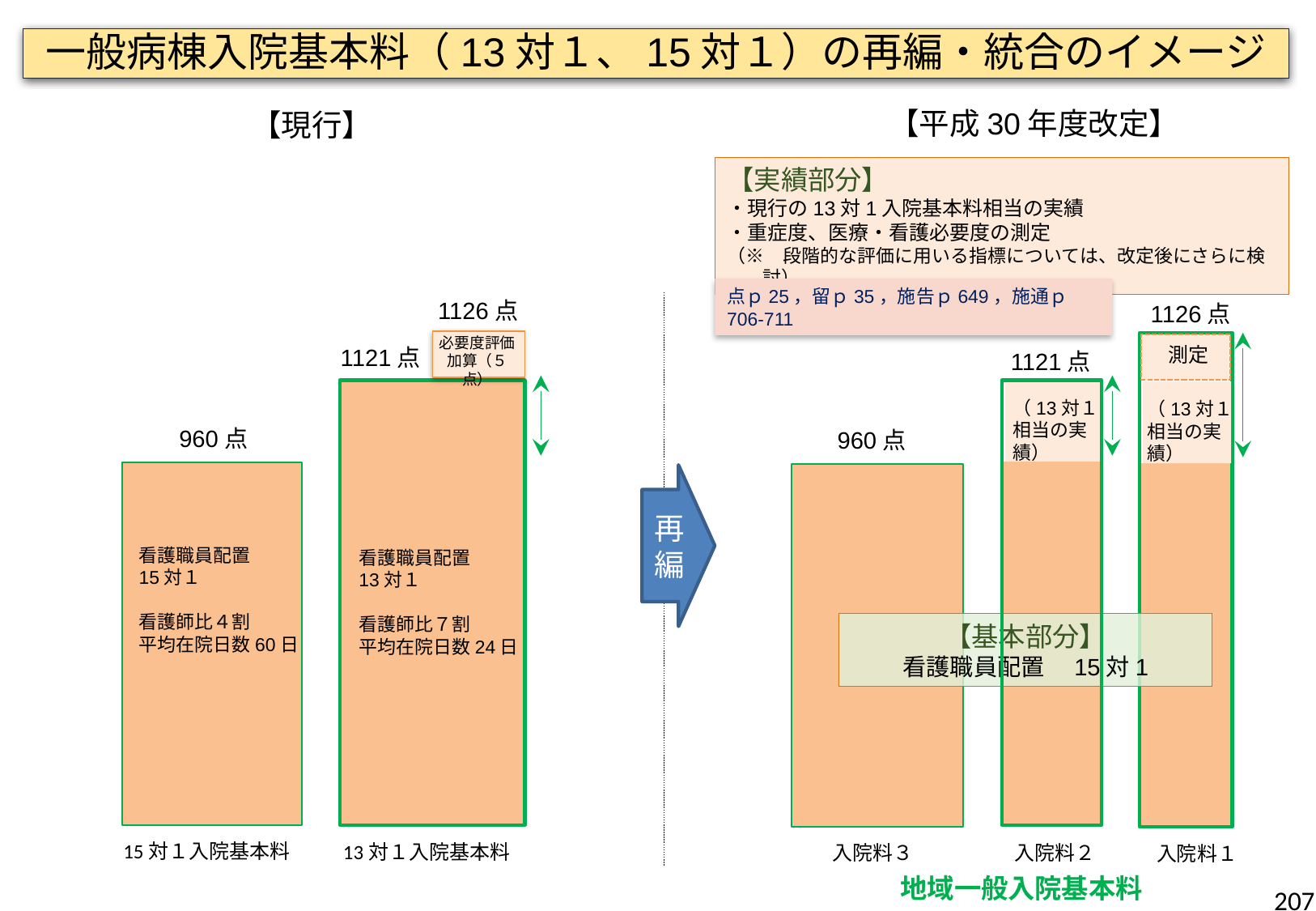

一般病棟入院基本料（13対１、15対１）の再編・統合のイメージ
【平成30年度改定】
【現行】
【実績部分】
・現行の13対1入院基本料相当の実績
・重症度、医療・看護必要度の測定
（※　段階的な評価に用いる指標については、改定後にさらに検討）
点ｐ25，留ｐ35，施告ｐ649，施通ｐ706-711
1126点
1126点
必要度評価
加算（５点）

測定
1121点
1121点

（13対１相当の実績）
（13対１相当の実績）
960点
960点

再編
看護職員配置
15対１

看護師比４割
平均在院日数60日
看護職員配置
13対１

看護師比７割
平均在院日数24日
【基本部分】
看護職員配置　15対1
15対１入院基本料
13対１入院基本料
入院料３
入院料２
入院料１
地域一般入院基本料
207